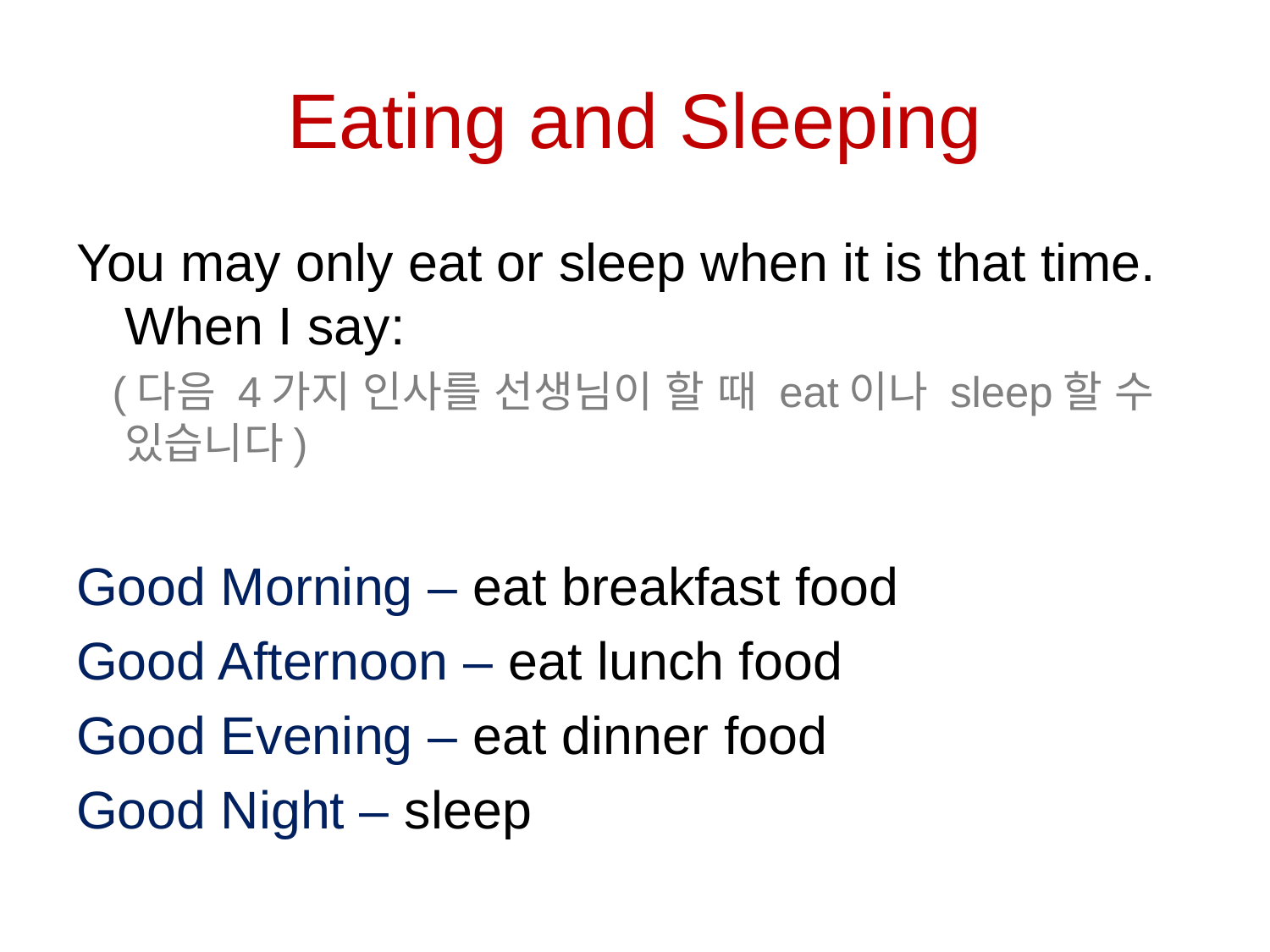

# Eating and Sleeping
You may only eat or sleep when it is that time.  When I say:
   (다음 4가지 인사를 선생님이 할 때 eat이나 sleep할 수 있습니다)

Good Morning – eat breakfast food
Good Afternoon – eat lunch food
Good Evening – eat dinner food
Good Night – sleep